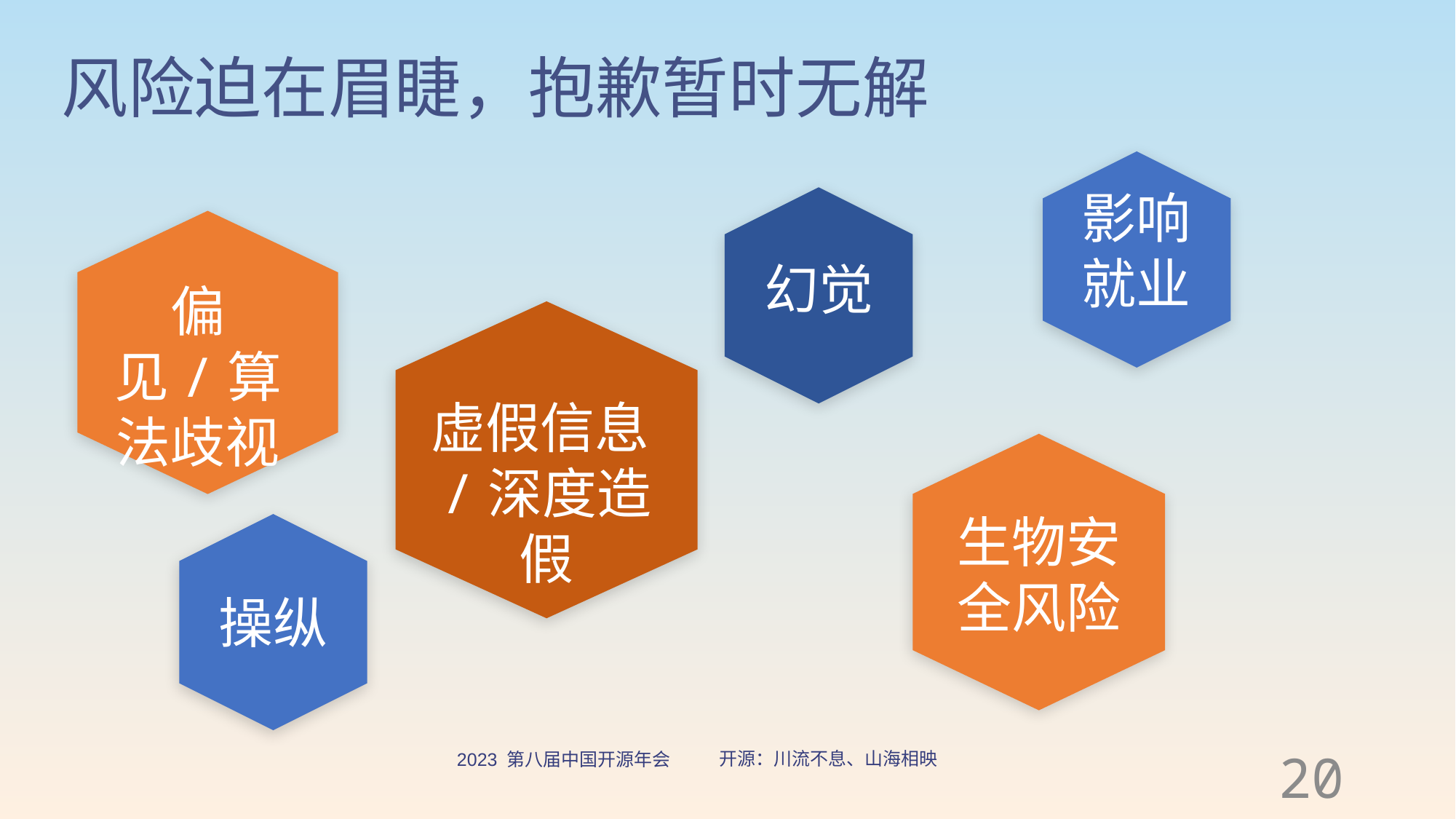

# 风险迫在眉睫，抱歉暂时无解

影响就业

幻觉
偏见/算法歧视

虚假信息/深度造假

生物安全风险

操纵
20